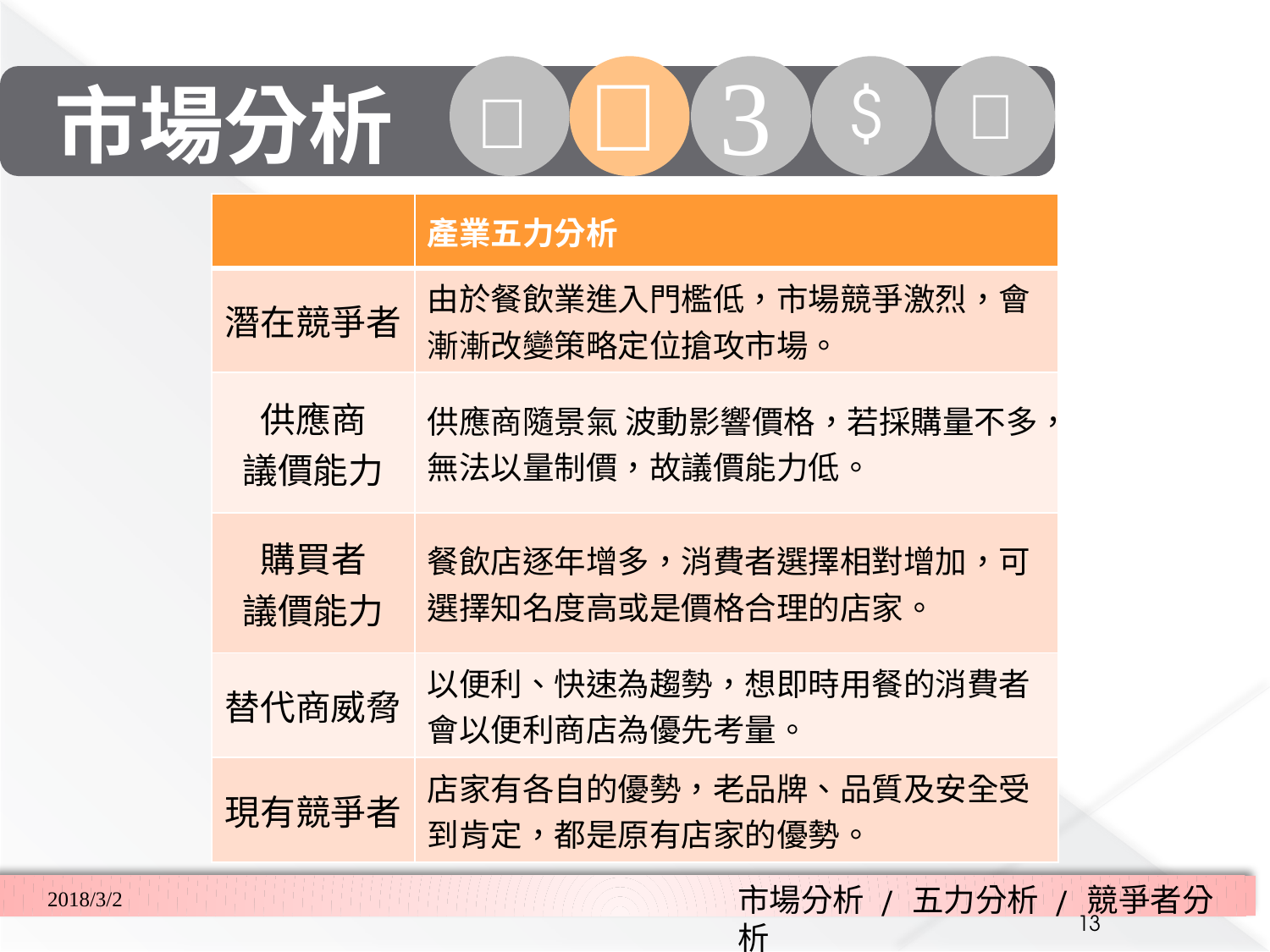

市場分析
|  | 產業五力分析 |
| --- | --- |
| 潛在競爭者 | 由於餐飲業進入門檻低，市場競爭激烈，會漸漸改變策略定位搶攻市場。 |
| 供應商 議價能力 | 供應商隨景氣 波動影響價格，若採購量不多，無法以量制價，故議價能力低。 |
| 購買者 議價能力 | 餐飲店逐年增多，消費者選擇相對增加，可選擇知名度高或是價格合理的店家。 |
| 替代商威脅 | 以便利、快速為趨勢，想即時用餐的消費者會以便利商店為優先考量。 |
| 現有競爭者 | 店家有各自的優勢，老品牌、品質及安全受到肯定，都是原有店家的優勢。 |
市場分析 / 五力分析 / 競爭者分析
2018/3/2
13